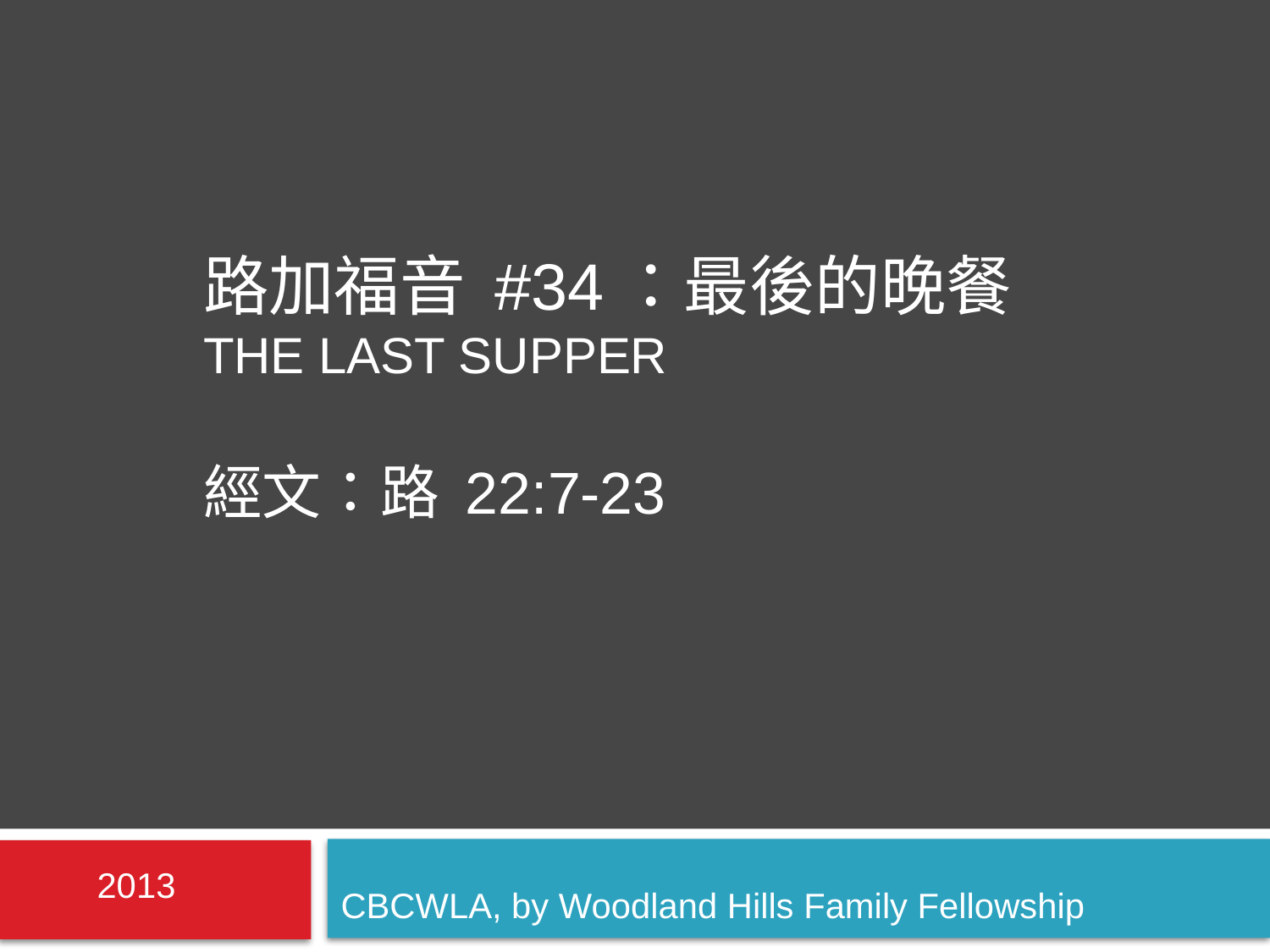

# 路加福音 #34：最後的晚餐 the last supper 經文：路 22:7-23
2013
CBCWLA, by Woodland Hills Family Fellowship